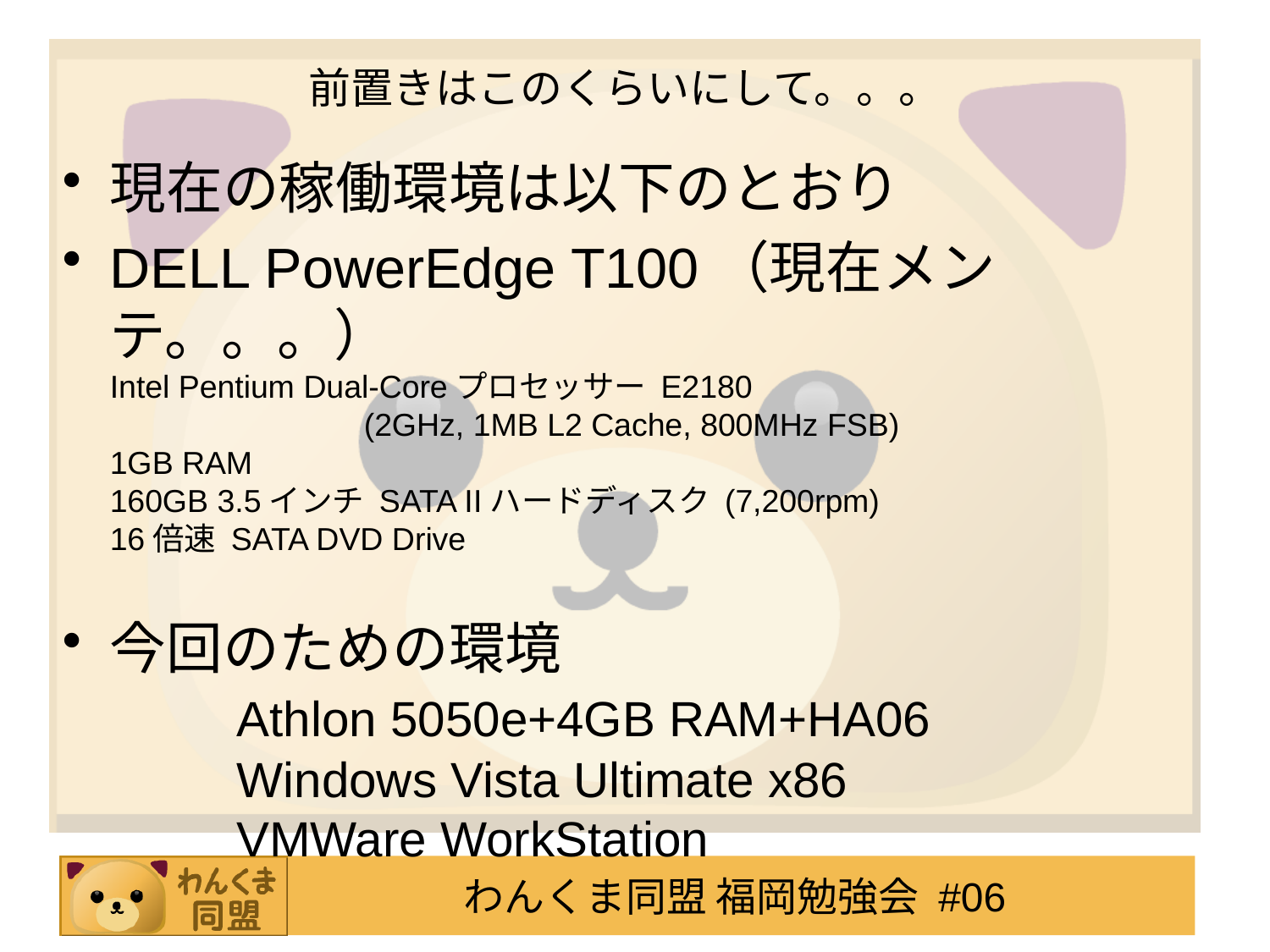

# 前置きはこのくらいにして。。。
現在の稼働環境は以下のとおり
DELL PowerEdge T100（現在メンテ。。。）
Intel Pentium Dual-Coreプロセッサー E2180
		(2GHz, 1MB L2 Cache, 800MHz FSB)
1GB RAM
160GB 3.5インチ SATA IIハードディスク (7,200rpm)
16倍速 SATA DVD Drive

今回のための環境
	Athlon 5050e+4GB RAM+HA06
	Windows Vista Ultimate x86
	VMWare WorkStation